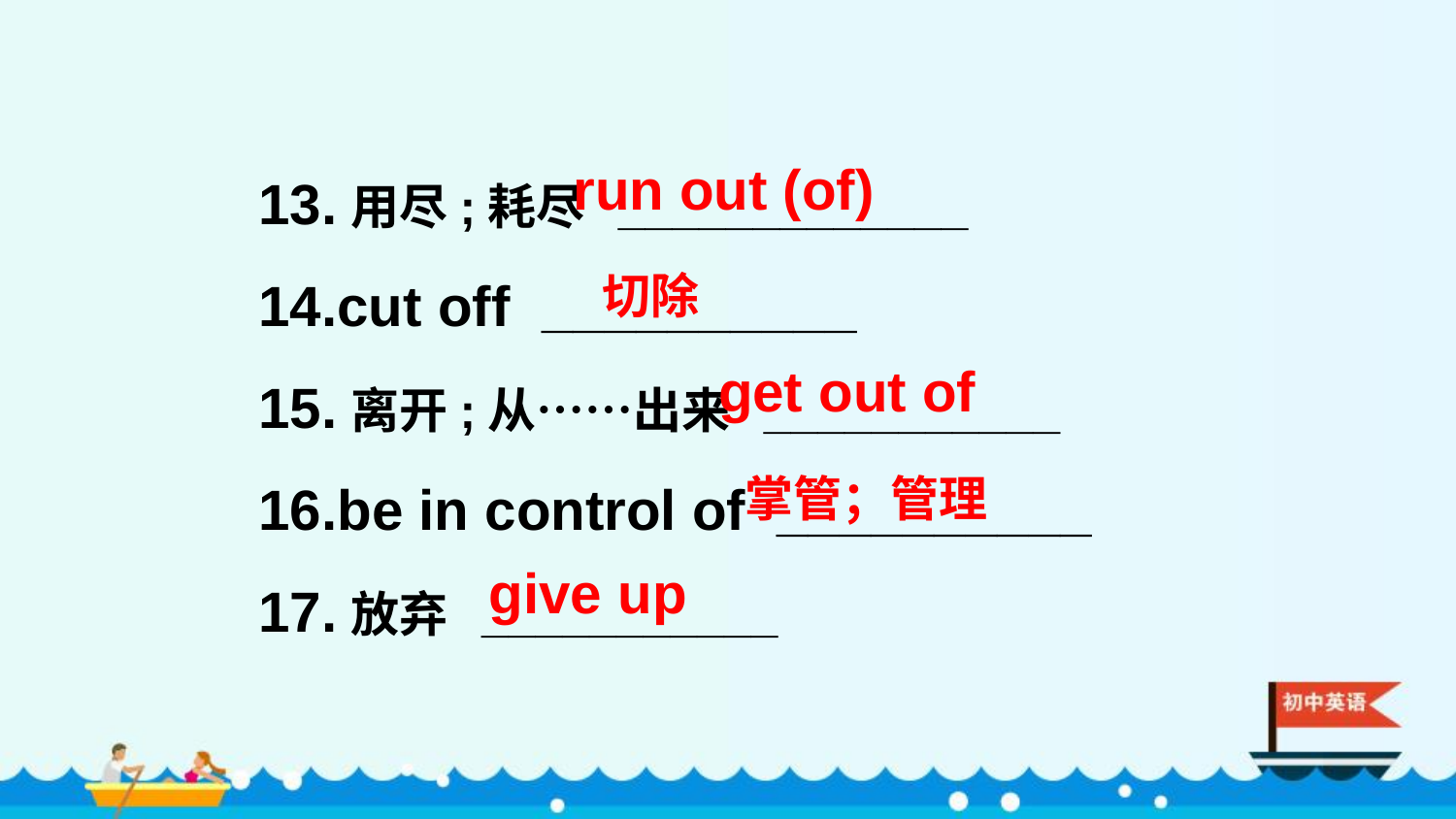

13.用尽;耗尽  _____________
14.cut off  __________
15.离开;从……出来  ___________
16.be in control of  __________
17.放弃  ___________
run out (of)
切除
get out of
掌管；管理
give up